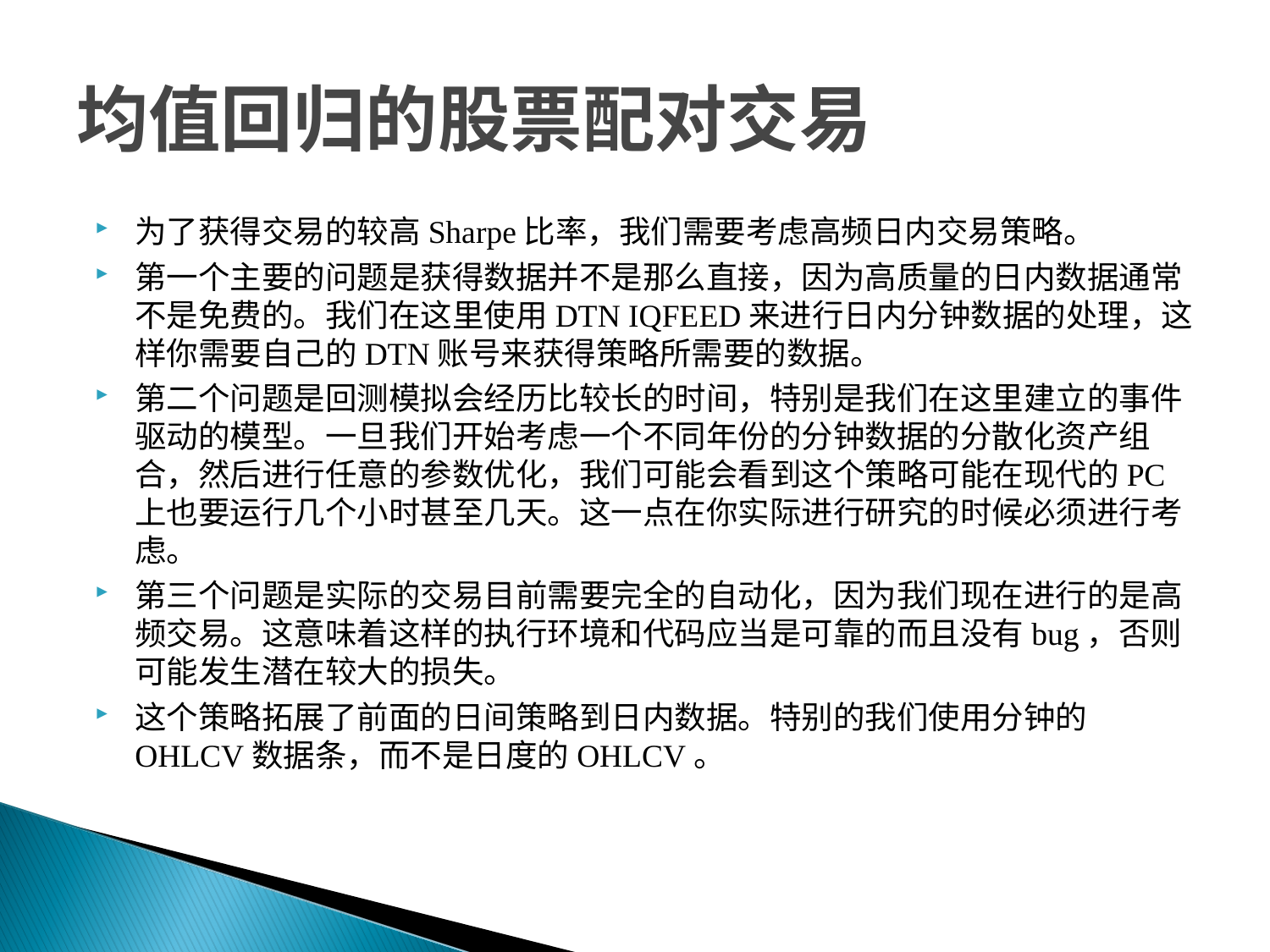

# 均值回归的股票配对交易
为了获得交易的较高Sharpe比率，我们需要考虑高频日内交易策略。
第一个主要的问题是获得数据并不是那么直接，因为高质量的日内数据通常不是免费的。我们在这里使用DTN IQFEED来进行日内分钟数据的处理，这样你需要自己的DTN账号来获得策略所需要的数据。
第二个问题是回测模拟会经历比较长的时间，特别是我们在这里建立的事件驱动的模型。一旦我们开始考虑一个不同年份的分钟数据的分散化资产组合，然后进行任意的参数优化，我们可能会看到这个策略可能在现代的PC上也要运行几个小时甚至几天。这一点在你实际进行研究的时候必须进行考虑。
第三个问题是实际的交易目前需要完全的自动化，因为我们现在进行的是高频交易。这意味着这样的执行环境和代码应当是可靠的而且没有bug，否则可能发生潜在较大的损失。
这个策略拓展了前面的日间策略到日内数据。特别的我们使用分钟的OHLCV数据条，而不是日度的OHLCV。